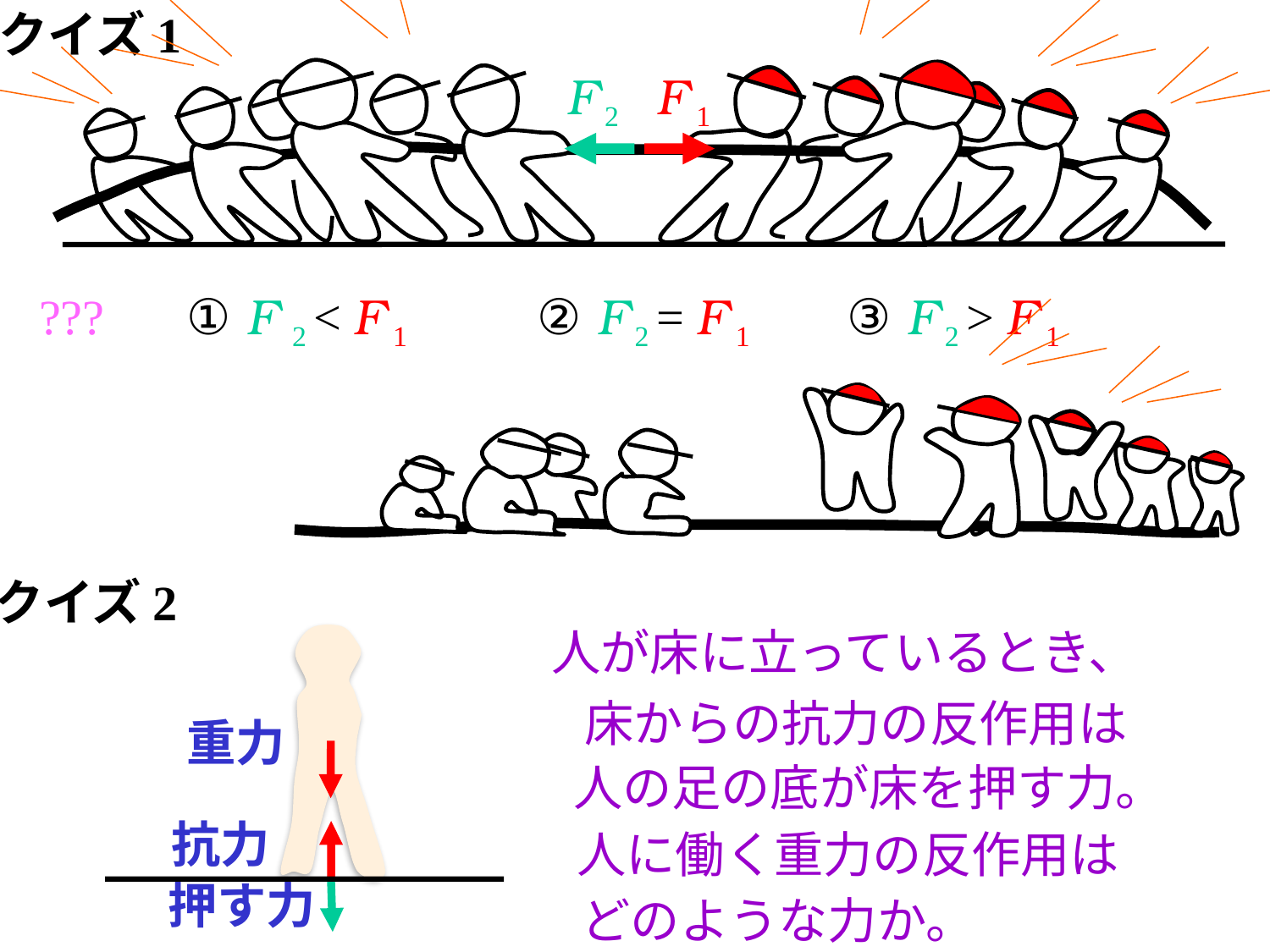

クイズ1

F 2
F 1

③ F 2 > F 1
???
① F 2 < F 1
② F 2 = F 1

クイズ2
人が床に立っているとき、

床からの抗力の反作用は
重力
人の足の底が床を押す力。

抗力
人に働く重力の反作用は

押す力

どのような力か。